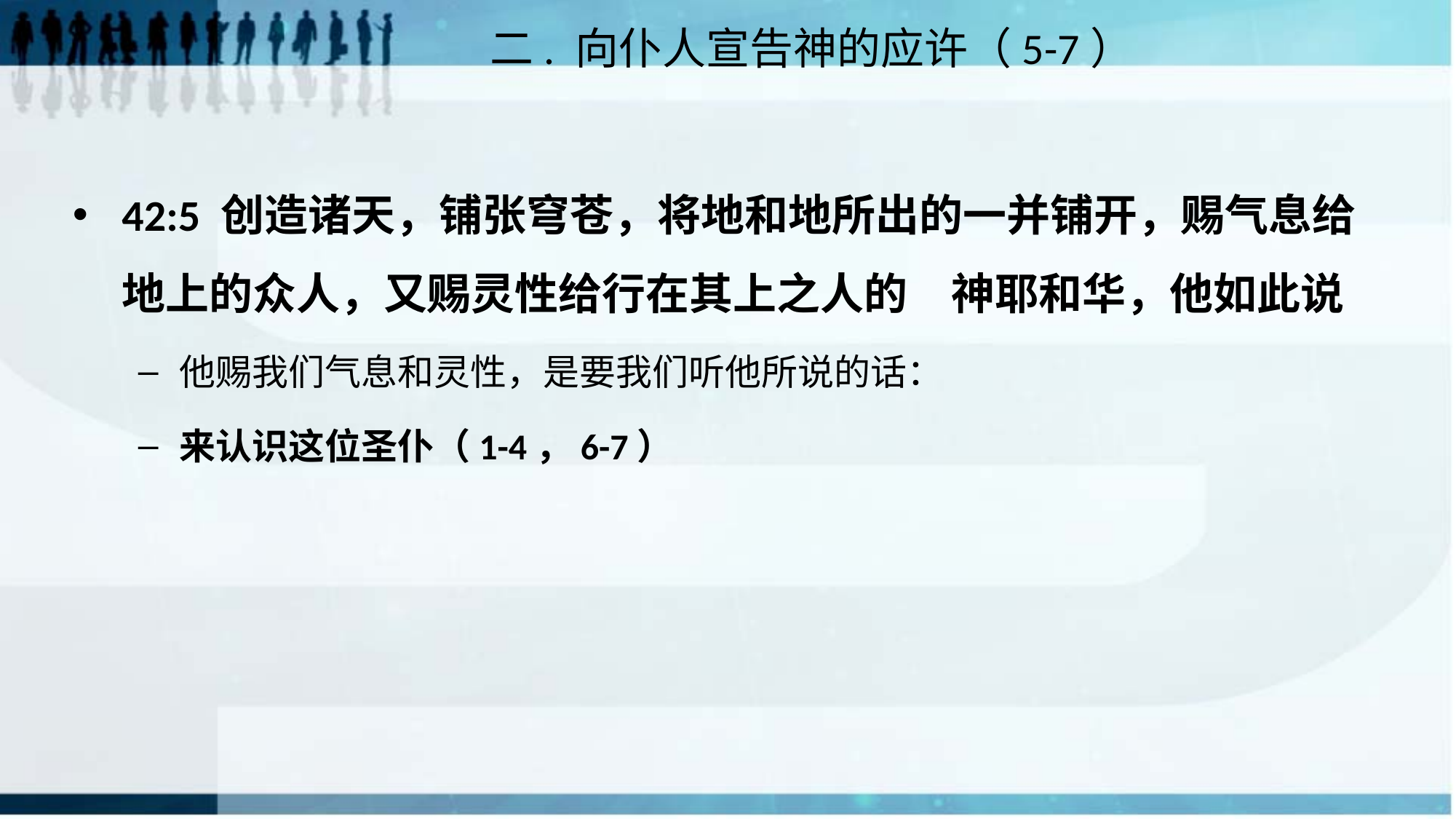

# 二. 向仆人宣告神的应许（5-7）
42:5 创造诸天，铺张穹苍，将地和地所出的一并铺开，赐气息给地上的众人，又赐灵性给行在其上之人的　神耶和华，他如此说
他赐我们气息和灵性，是要我们听他所说的话：
来认识这位圣仆（1-4，6-7）